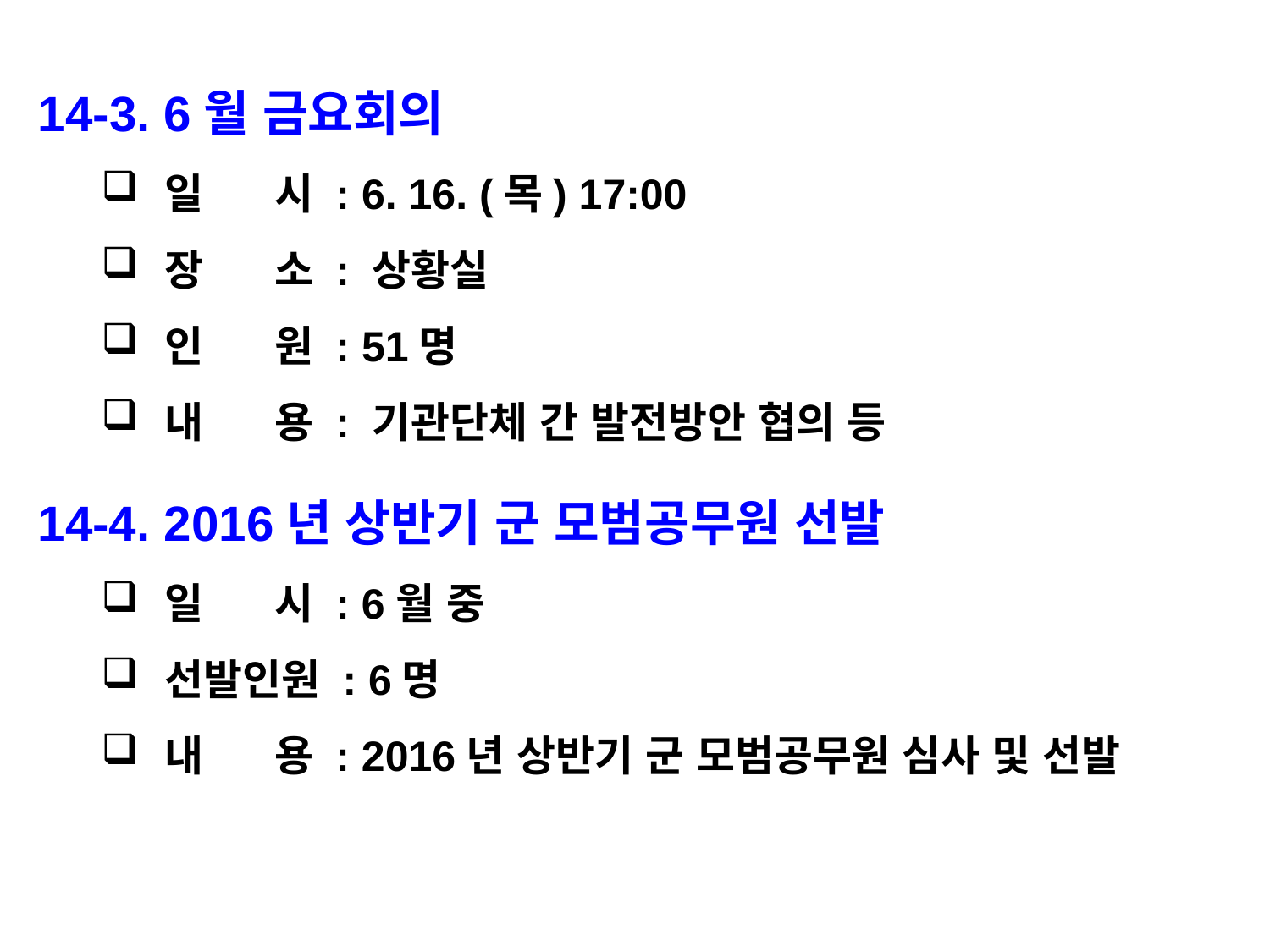

14-3. 6월 금요회의
일      시 : 6. 16. (목) 17:00
장      소 : 상황실
인      원 : 51명
내      용 : 기관단체 간 발전방안 협의 등
14-4. 2016년 상반기 군 모범공무원 선발
일      시 : 6월 중
선발인원 : 6명
내      용 : 2016년 상반기 군 모범공무원 심사 및 선발